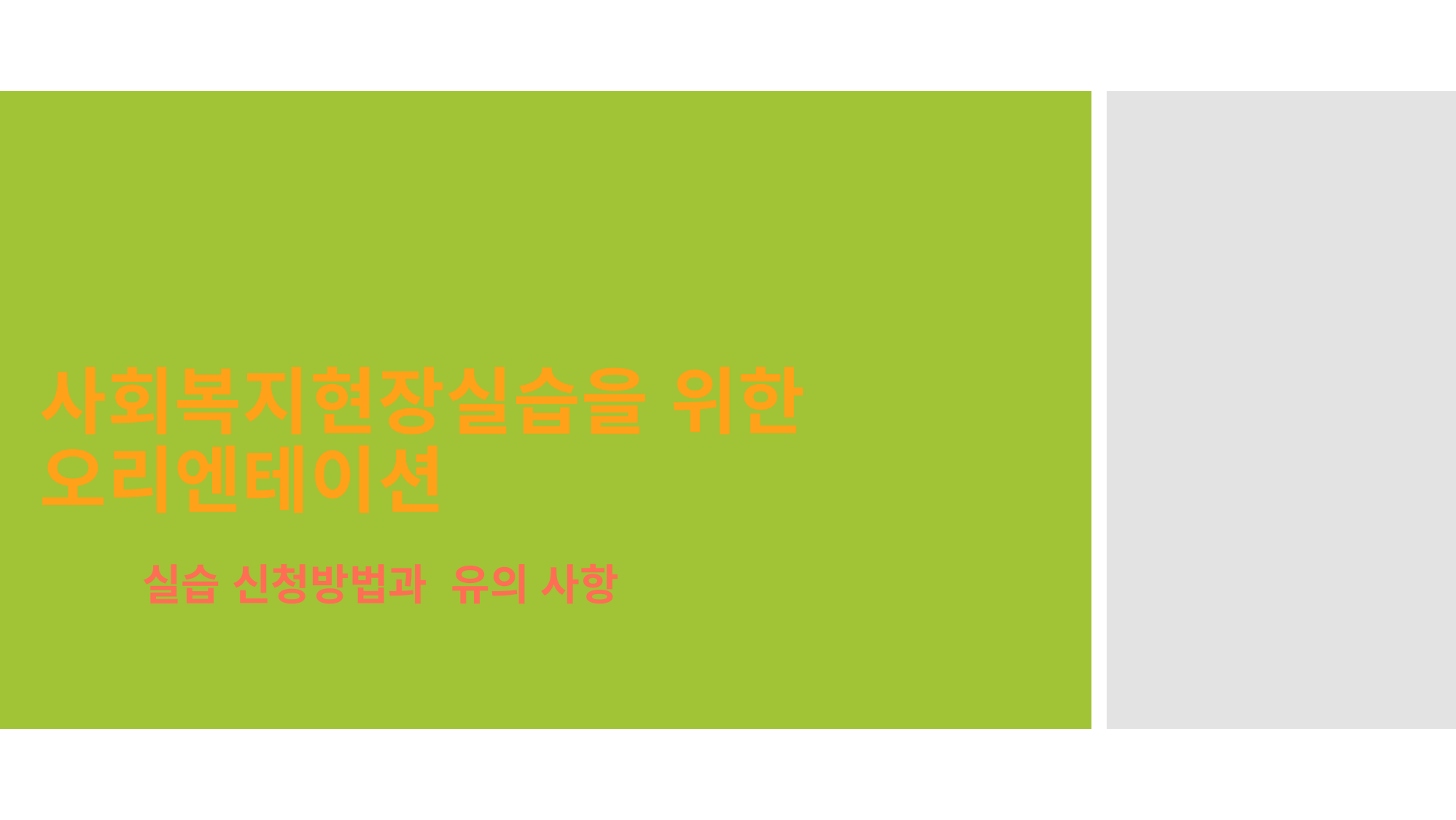

# 사회복지현장실습을 위한 오리엔테이션
실습 신청방법과  유의 사항